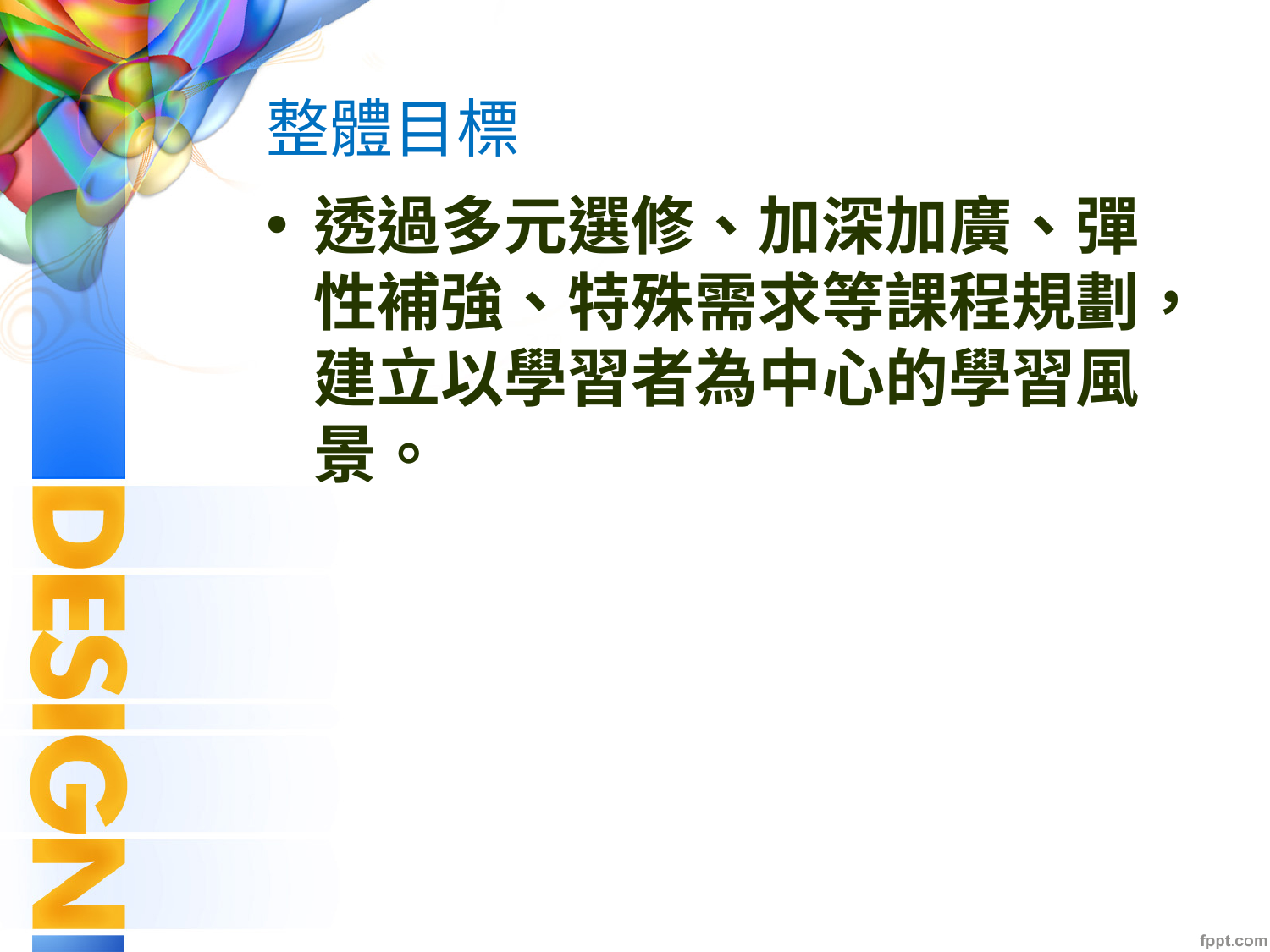

# 整體目標
透過多元選修、加深加廣、彈性補強、特殊需求等課程規劃，建立以學習者為中心的學習風景。